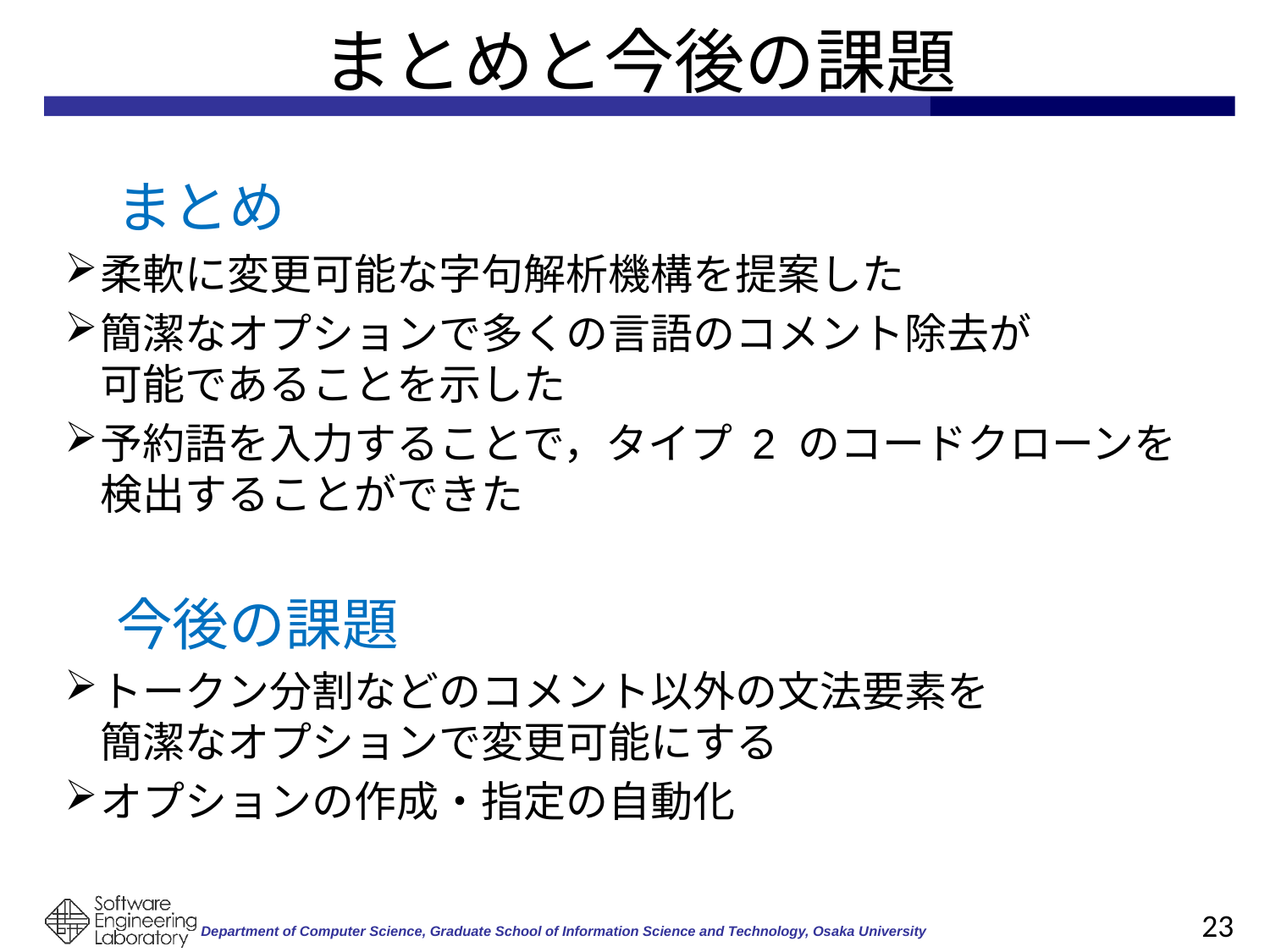

# まとめと今後の課題
   まとめ
柔軟に変更可能な字句解析機構を提案した
簡潔なオプションで多くの言語のコメント除去が　　　　可能であることを示した
予約語を入力することで，タイプ 2 のコードクローンを　検出することができた

   今後の課題
トークン分割などのコメント以外の文法要素を　　　　　簡潔なオプションで変更可能にする
オプションの作成・指定の自動化
23